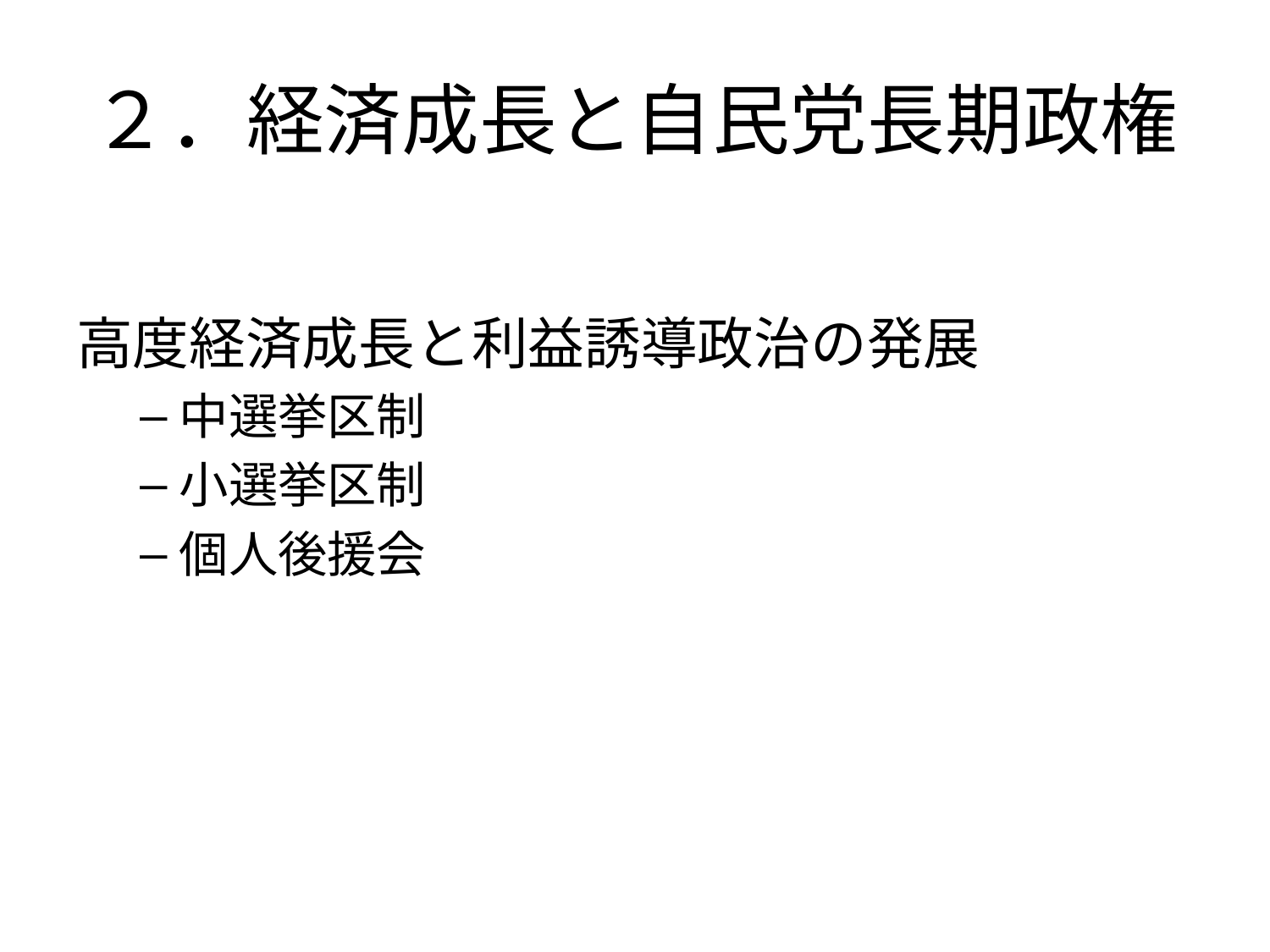

# ２．経済成長と自民党長期政権

高度経済成長と利益誘導政治の発展
中選挙区制
小選挙区制
個人後援会